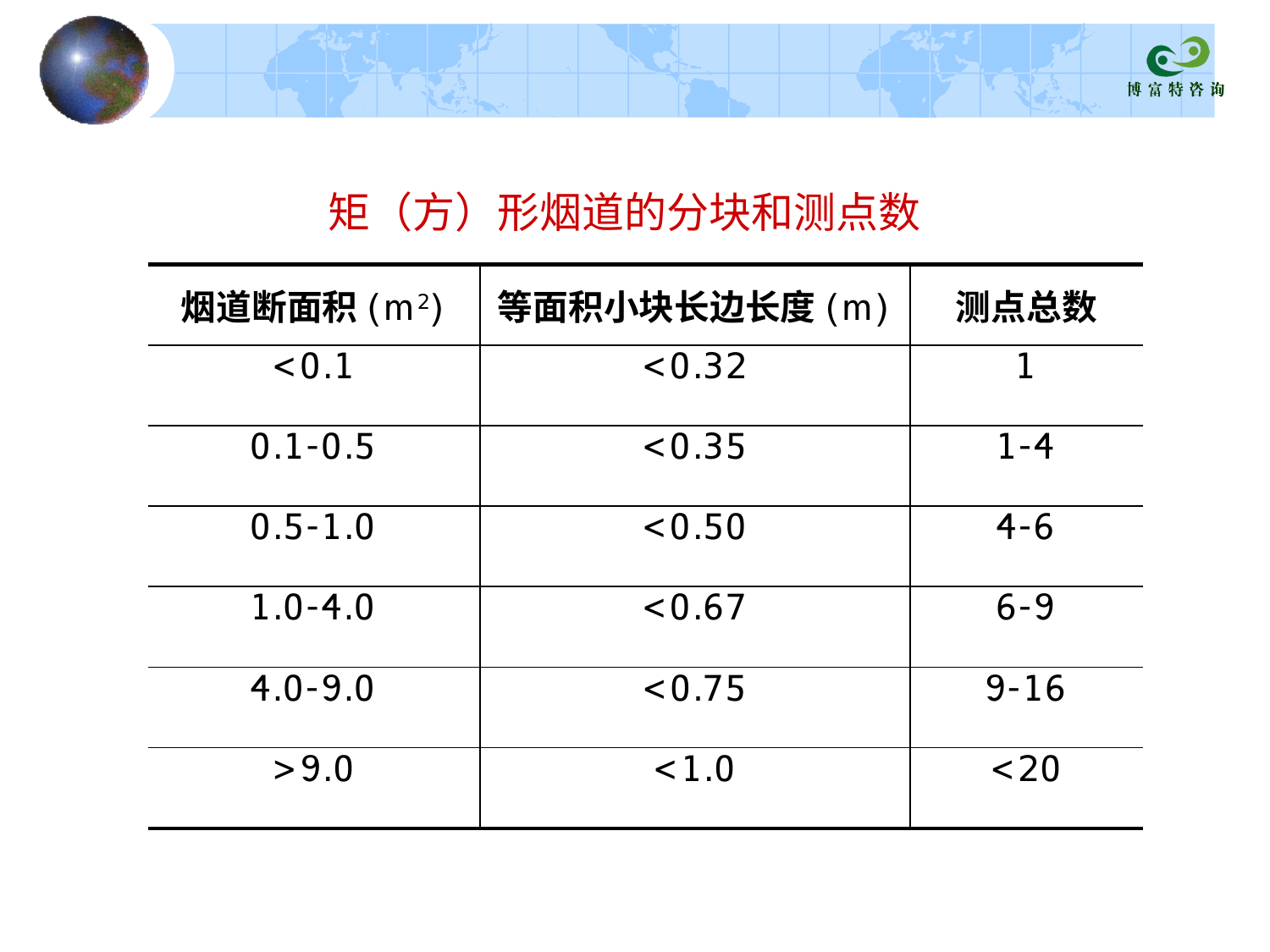

矩（方）形烟道的分块和测点数
| 烟道断面积(m2) | 等面积小块长边长度(m) | 测点总数 |
| --- | --- | --- |
| <0.1 | <0.32 | 1 |
| 0.1-0.5 | <0.35 | 1-4 |
| 0.5-1.0 | <0.50 | 4-6 |
| 1.0-4.0 | <0.67 | 6-9 |
| 4.0-9.0 | <0.75 | 9-16 |
| >9.0 | <1.0 | <20 |